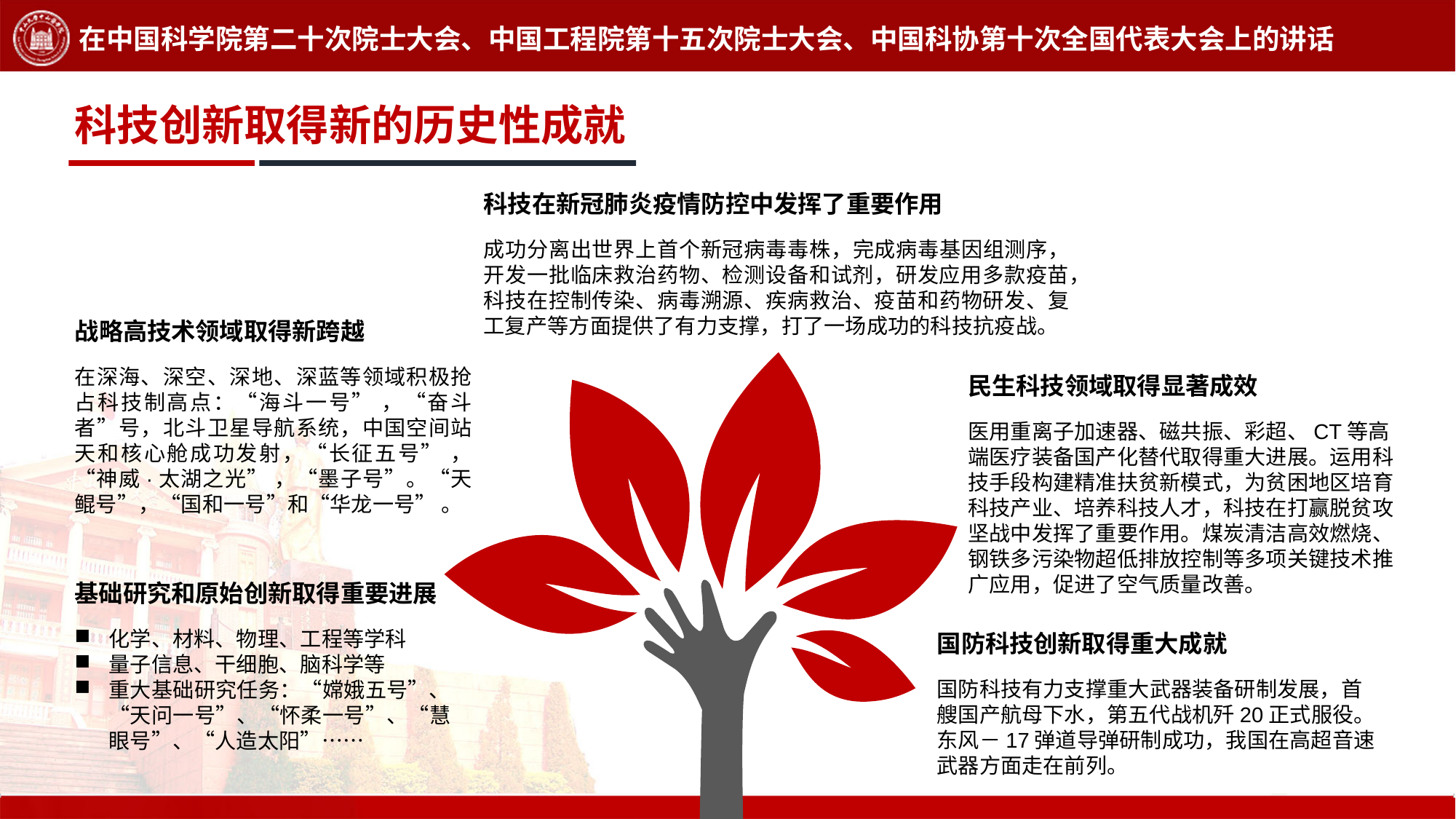

在中国科学院第二十次院士大会、中国工程院第十五次院士大会、中国科协第十次全国代表大会上的讲话
科技创新取得新的历史性成就

科技在新冠肺炎疫情防控中发挥了重要作用
成功分离出世界上首个新冠病毒毒株，完成病毒基因组测序，开发一批临床救治药物、检测设备和试剂，研发应用多款疫苗，科技在控制传染、病毒溯源、疾病救治、疫苗和药物研发、复工复产等方面提供了有力支撑，打了一场成功的科技抗疫战。
战略高技术领域取得新跨越
在深海、深空、深地、深蓝等领域积极抢占科技制高点：“海斗一号” ，“奋斗者”号，北斗卫星导航系统，中国空间站天和核心舱成功发射，“长征五号” ， “神威·太湖之光” ，“墨子号”。“天鲲号”，“国和一号”和“华龙一号” 。

民生科技领域取得显著成效
医用重离子加速器、磁共振、彩超、CT等高端医疗装备国产化替代取得重大进展。运用科技手段构建精准扶贫新模式，为贫困地区培育科技产业、培养科技人才，科技在打赢脱贫攻坚战中发挥了重要作用。煤炭清洁高效燃烧、钢铁多污染物超低排放控制等多项关键技术推广应用，促进了空气质量改善。
基础研究和原始创新取得重要进展
化学、材料、物理、工程等学科
量子信息、干细胞、脑科学等
重大基础研究任务：“嫦娥五号”、“天问一号”、“怀柔一号”、“慧眼号”、“人造太阳”……
国防科技创新取得重大成就
国防科技有力支撑重大武器装备研制发展，首艘国产航母下水，第五代战机歼20正式服役。东风－17弹道导弹研制成功，我国在高超音速武器方面走在前列。